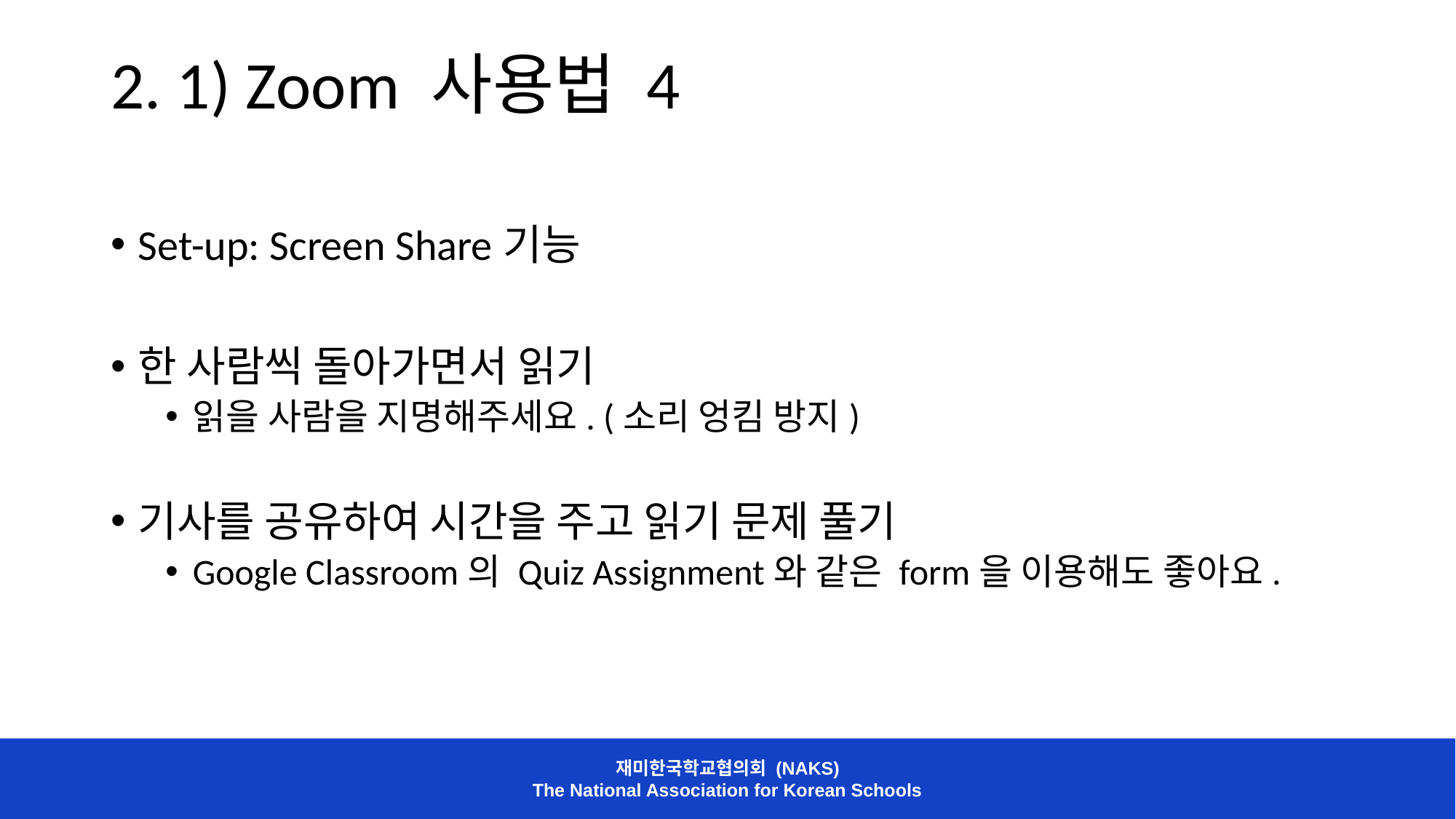

# 2. 1) Zoom 사용법 4

Set-up: Screen Share기능

한 사람씩 돌아가면서 읽기
읽을 사람을 지명해주세요. (소리 엉킴 방지)

기사를 공유하여 시간을 주고 읽기 문제 풀기
Google Classroom의 Quiz Assignment와 같은 form을 이용해도 좋아요.

재미한국학교협의회 (NAKS)
The National Association for Korean Schools